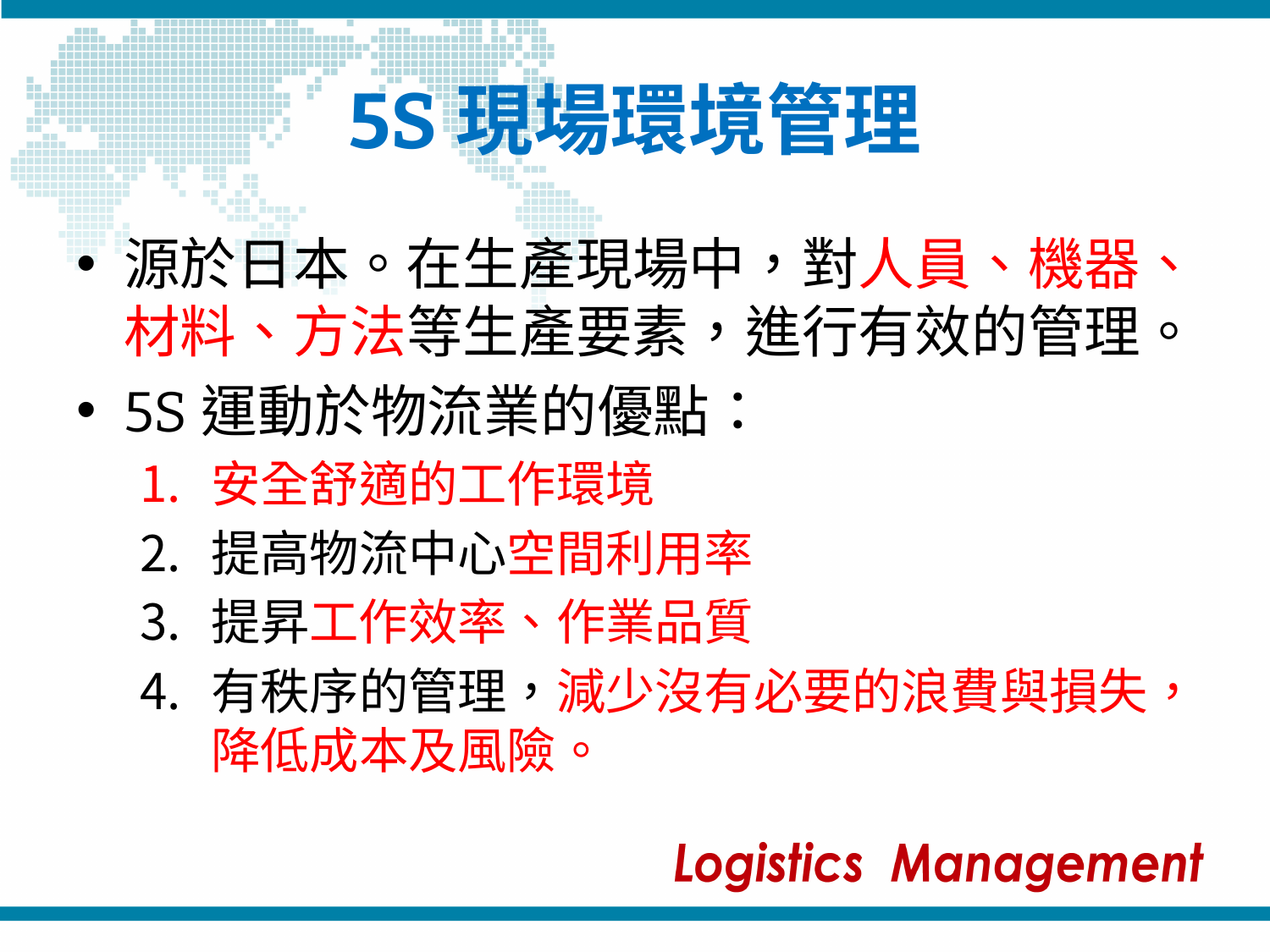

# 5S現場環境管理
源於日本。在生產現場中，對人員、機器、材料、方法等生產要素，進行有效的管理。
5S運動於物流業的優點：
安全舒適的工作環境
提高物流中心空間利用率
提昇工作效率、作業品質
有秩序的管理，減少沒有必要的浪費與損失，降低成本及風險。